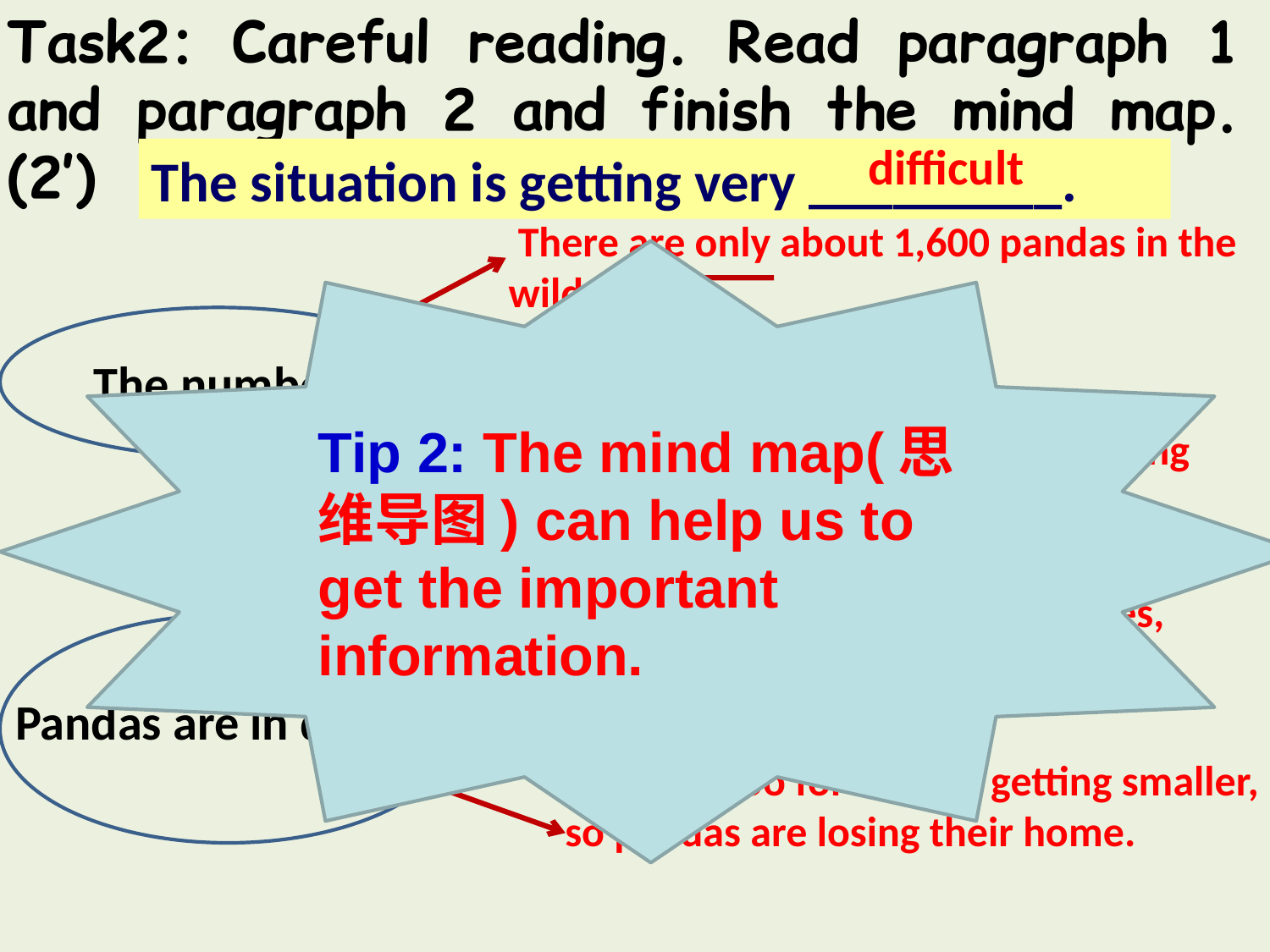

Task2: Careful reading. Read paragraph 1 and paragraph 2 and finish the mind map.(2’)
difficult
The situation is getting very _________.
 There are only about 1,600 pandas in the wild today.
Tip 2: The mind map(思维导图) can help us to get the important information.
The number
Zoos and research centres are looking after about 340 pandas.
Pandas do not have many babies, and baby pandas often die.

Pandas are in danger.
The bamboo forests are getting smaller, so pandas are losing their home.